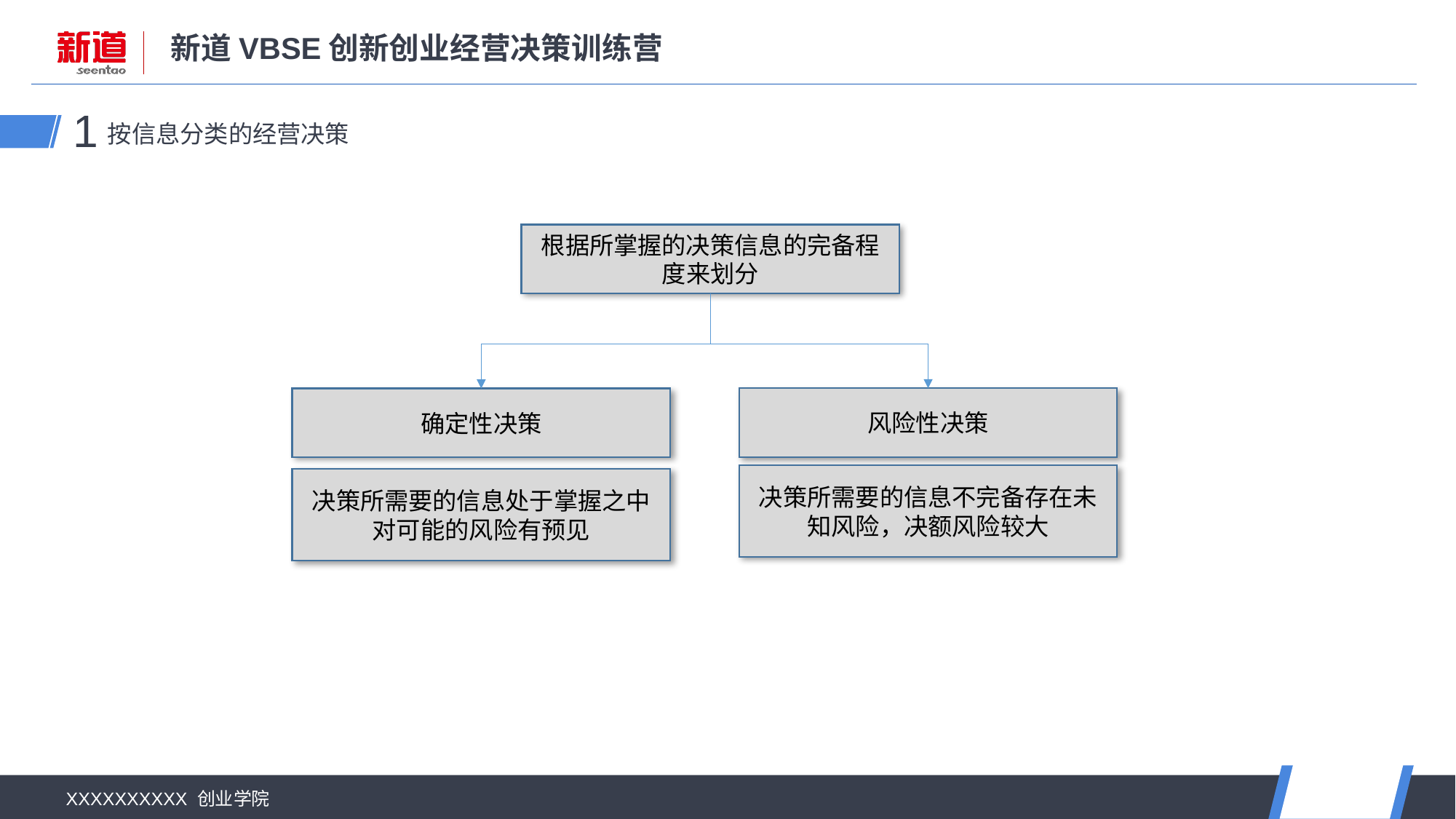

按信息分类的经营决策
1
根据所掌握的决策信息的完备程度来划分
风险性决策
确定性决策
决策所需要的信息不完备存在未知风险，决额风险较大
决策所需要的信息处于掌握之中
对可能的风险有预见